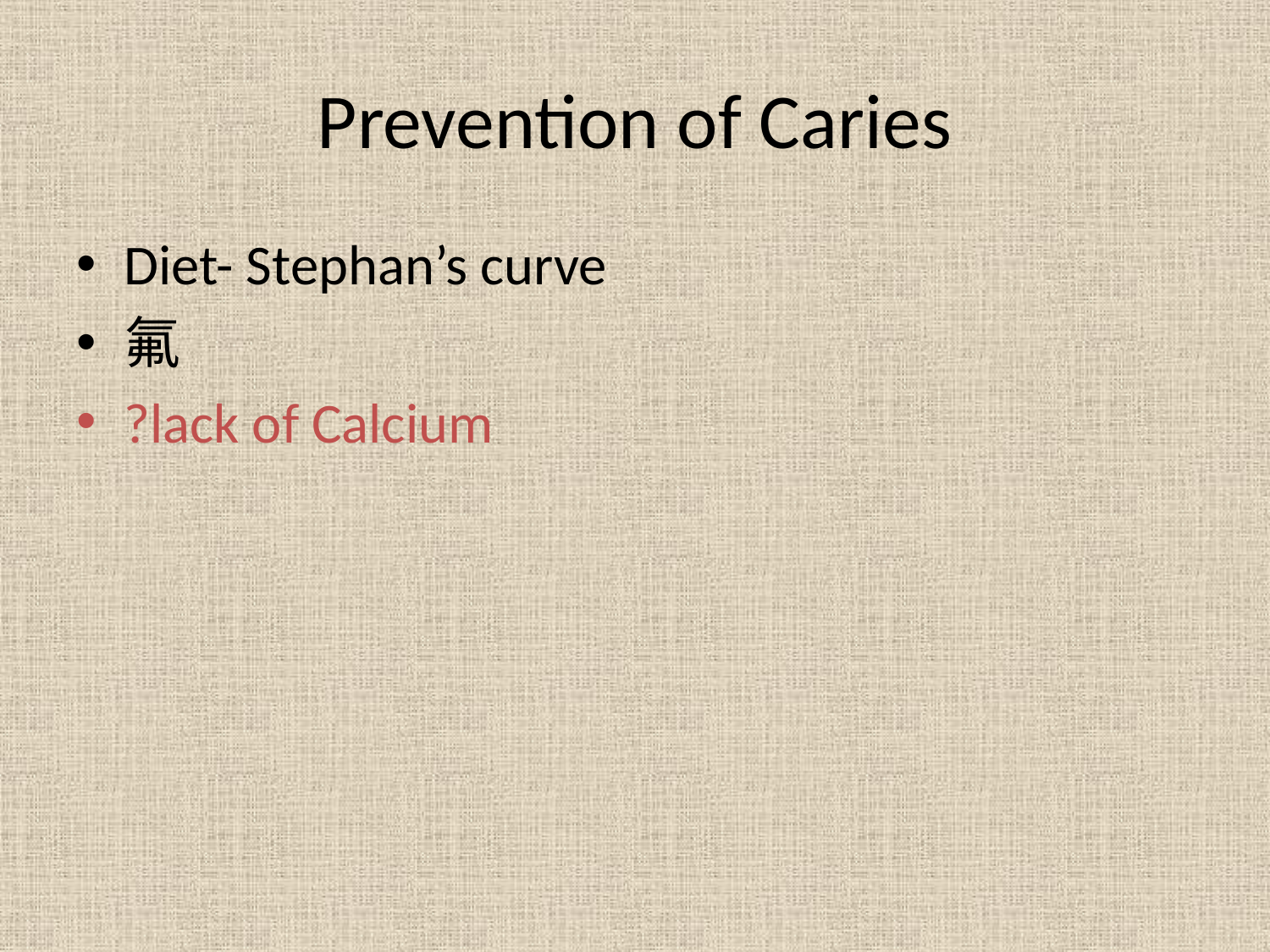

# Prevention of Caries
Diet- Stephan’s curve
氟
?lack of Calcium